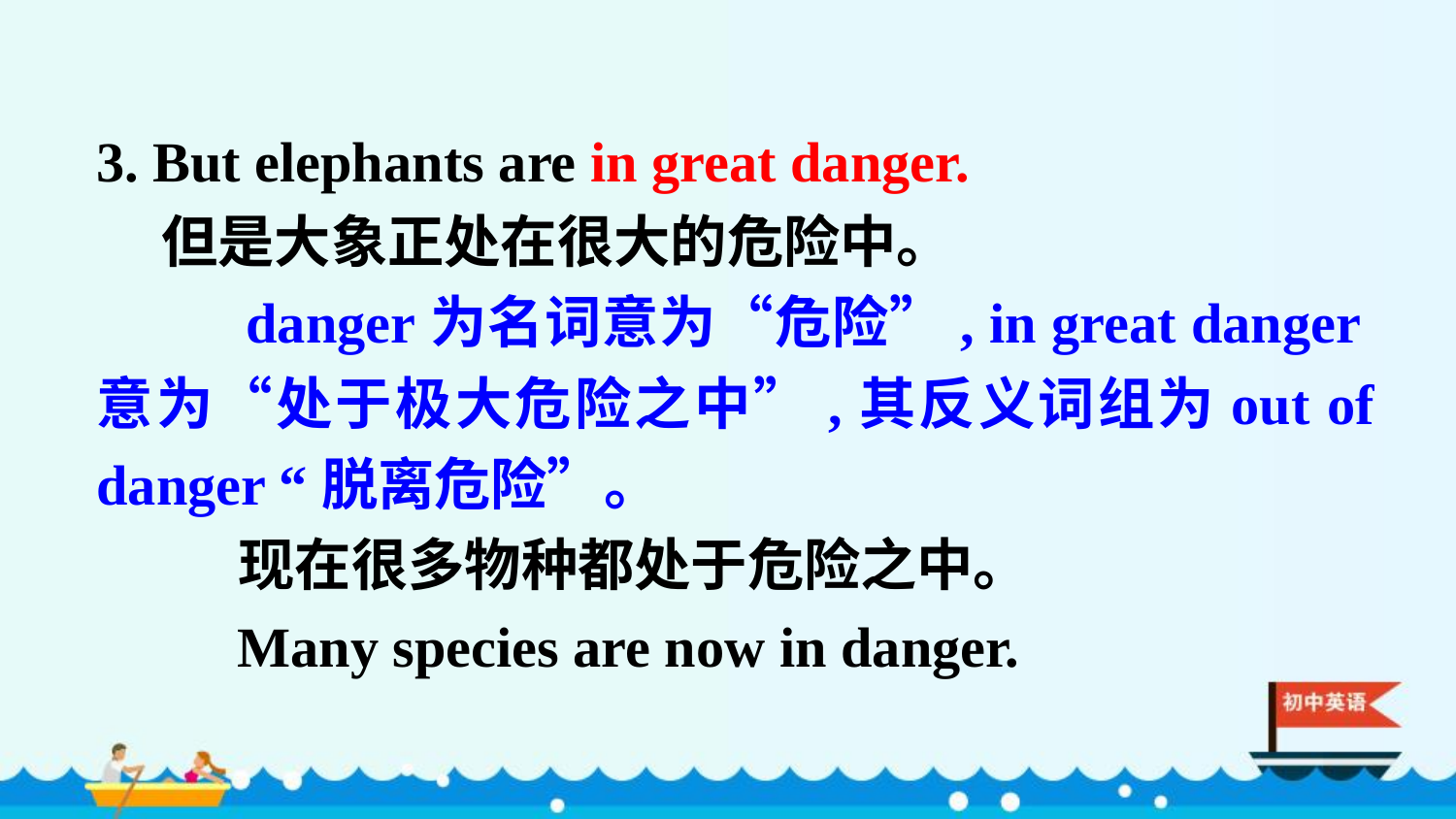

3. But elephants are in great danger.
    但是大象正处在很大的危险中。
          danger为名词意为“危险”, in great danger意为“处于极大危险之中”,其反义词组为out of danger “脱离危险”。
          现在很多物种都处于危险之中。
          Many species are now in danger.